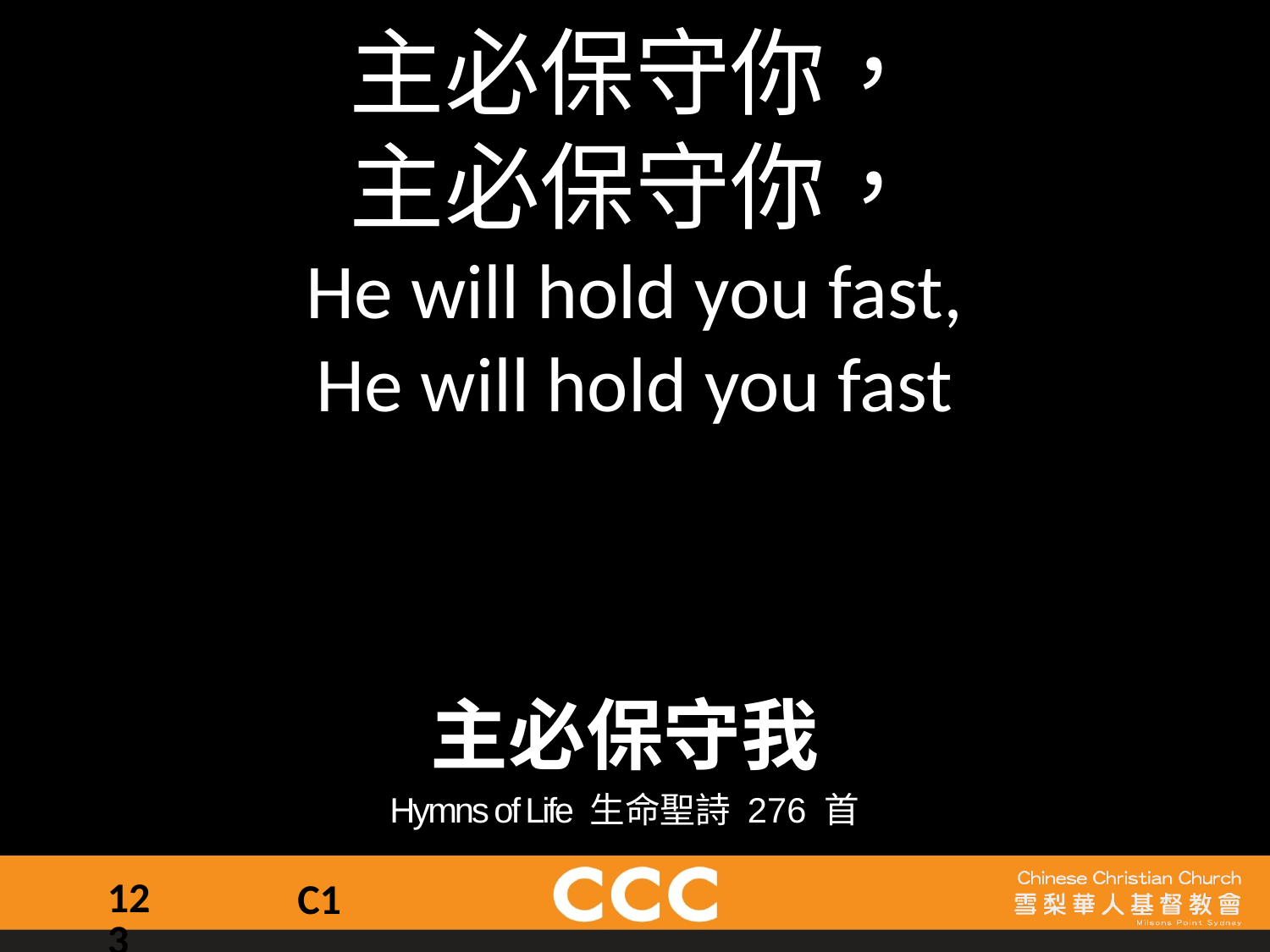

主必保守你，
主必保守你，
He will hold you fast,
He will hold you fast
主必保守我
Hymns of Life 生命聖詩 276 首
123
C1